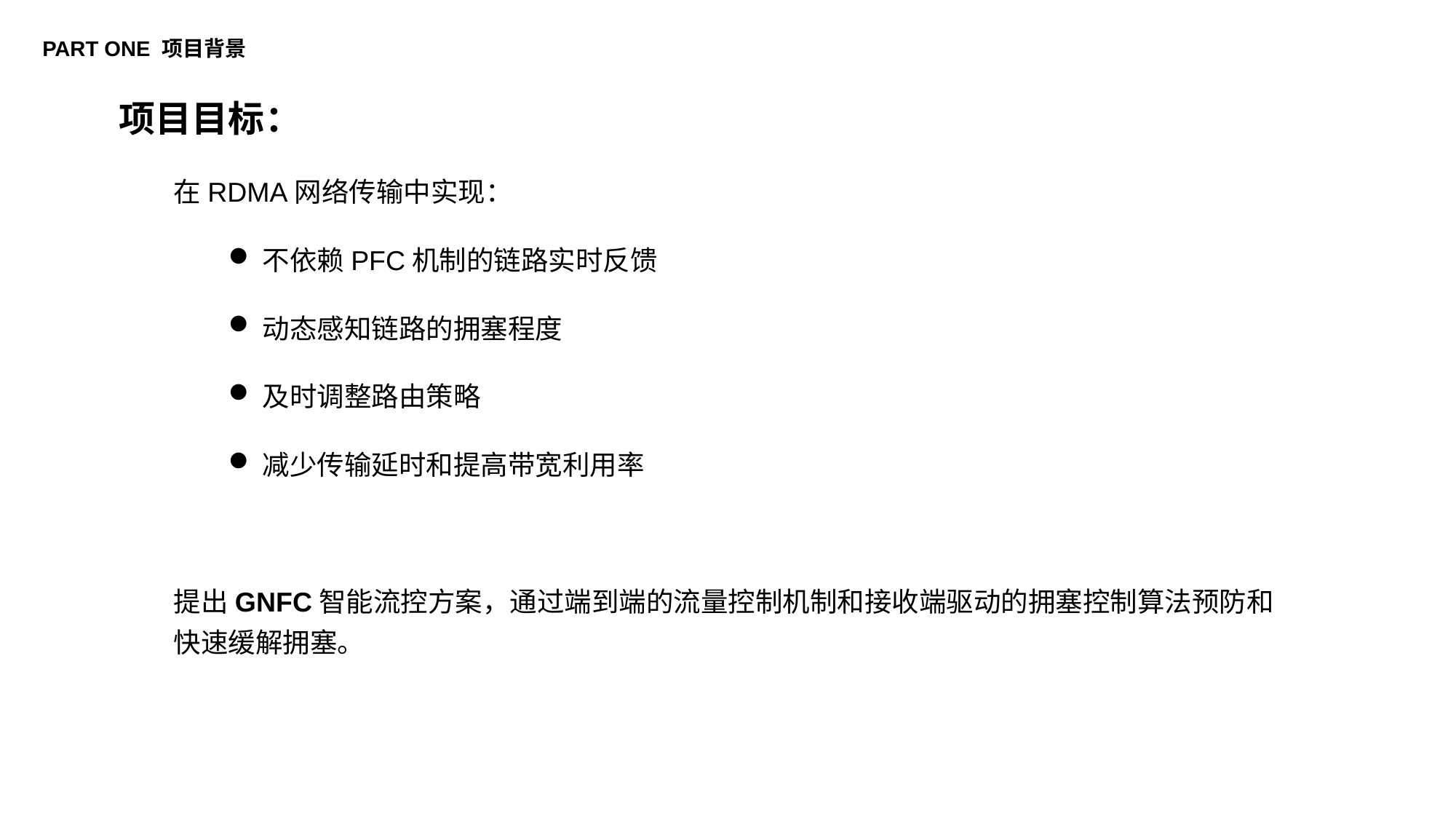

PART ONE 项目背景
项目目标：
在RDMA网络传输中实现：
不依赖PFC机制的链路实时反馈
动态感知链路的拥塞程度
及时调整路由策略
减少传输延时和提高带宽利用率

提出GNFC智能流控方案，通过端到端的流量控制机制和接收端驱动的拥塞控制算法预防和快速缓解拥塞。